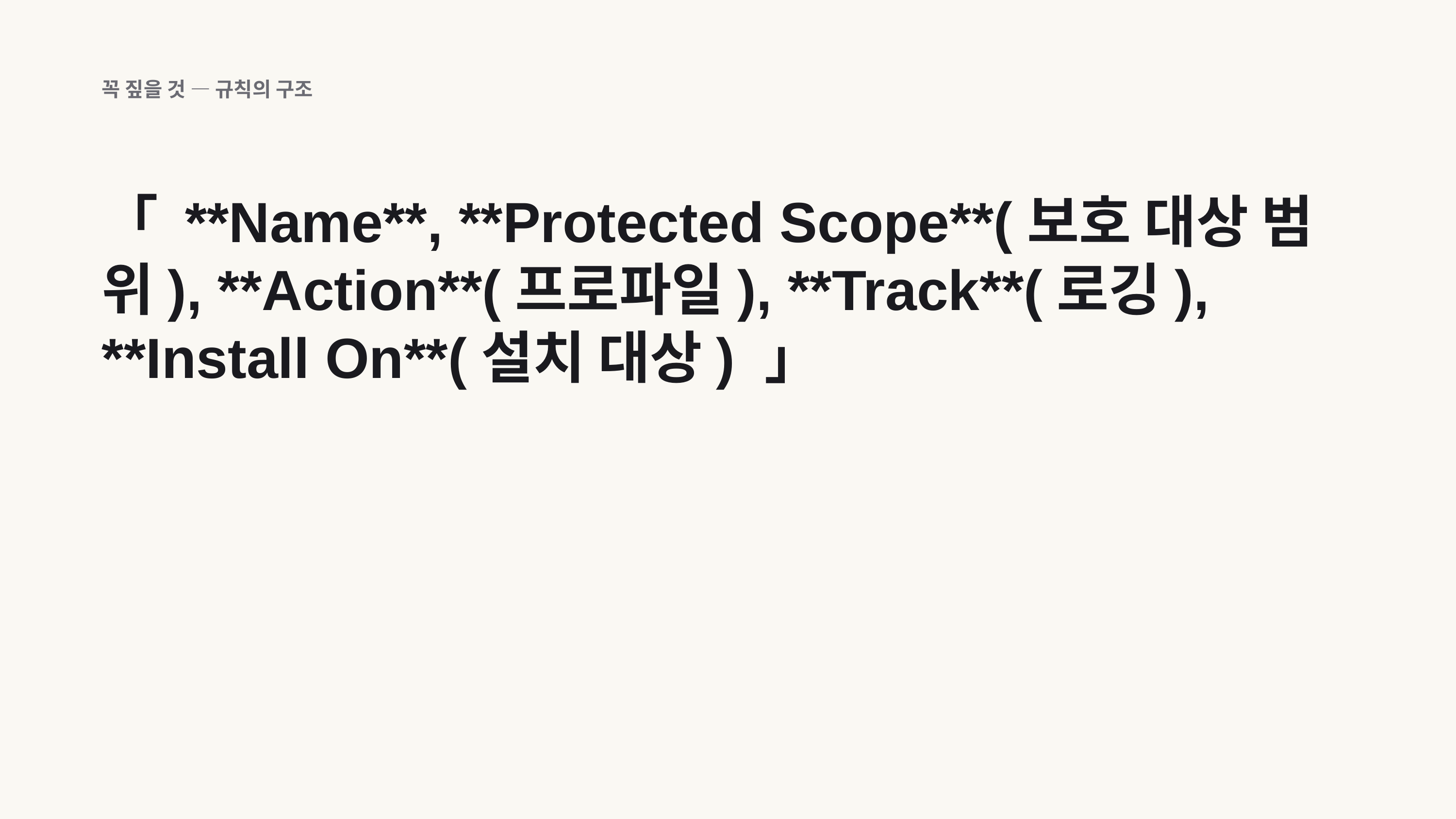

꼭 짚을 것 — 규칙의 구조
「 **Name**, **Protected Scope**(보호 대상 범위), **Action**(프로파일), **Track**(로깅), **Install On**(설치 대상) 」